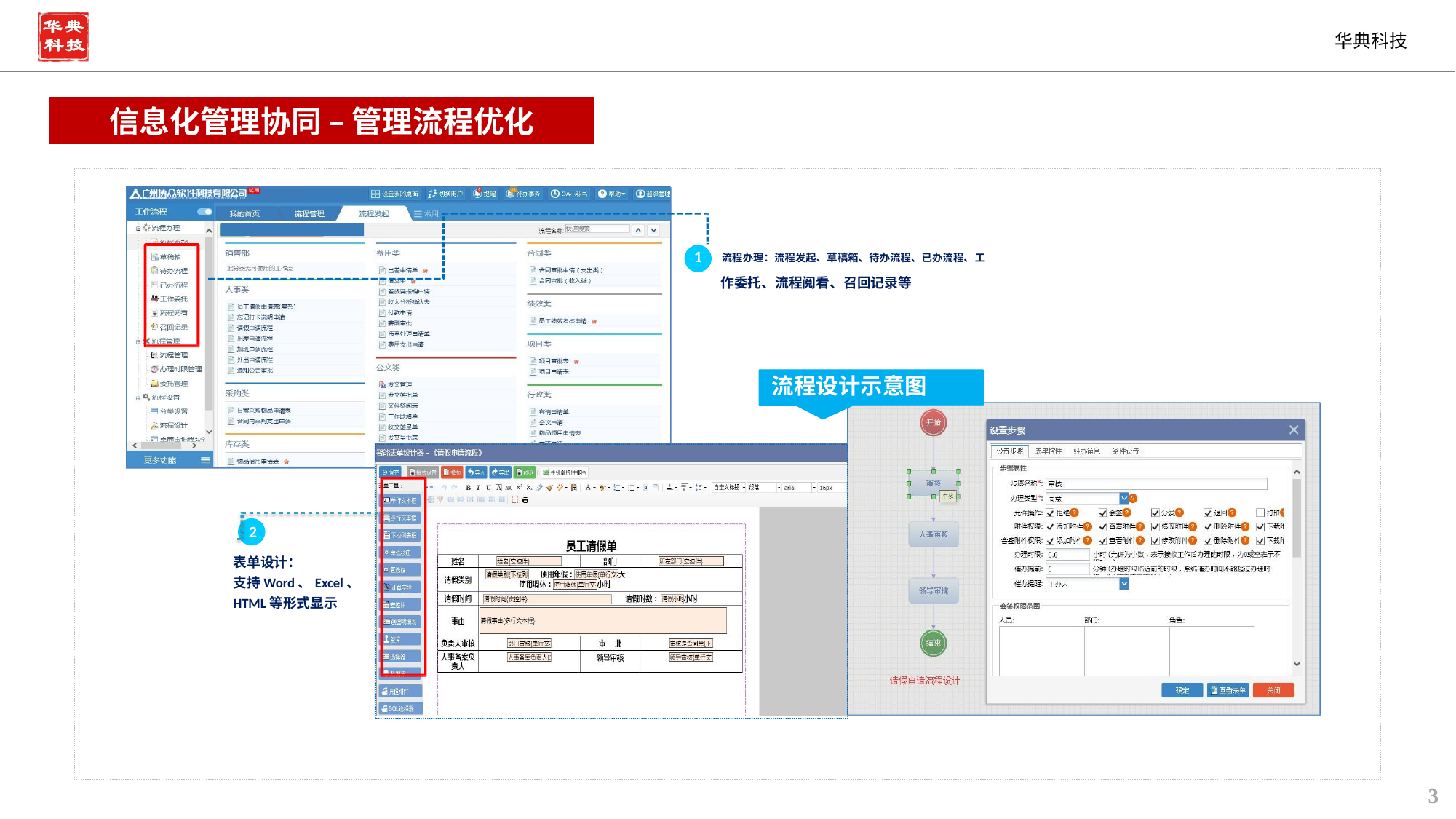

信息化管理协同 – 管理流程优化

1	流程办理：流程发起、草稿箱、待办流程、已办流程、工
作委托、流程阅看、召回记录等

流程设计示意图

2
表单设计：
支持Word、Excel、
HTML等形式显示